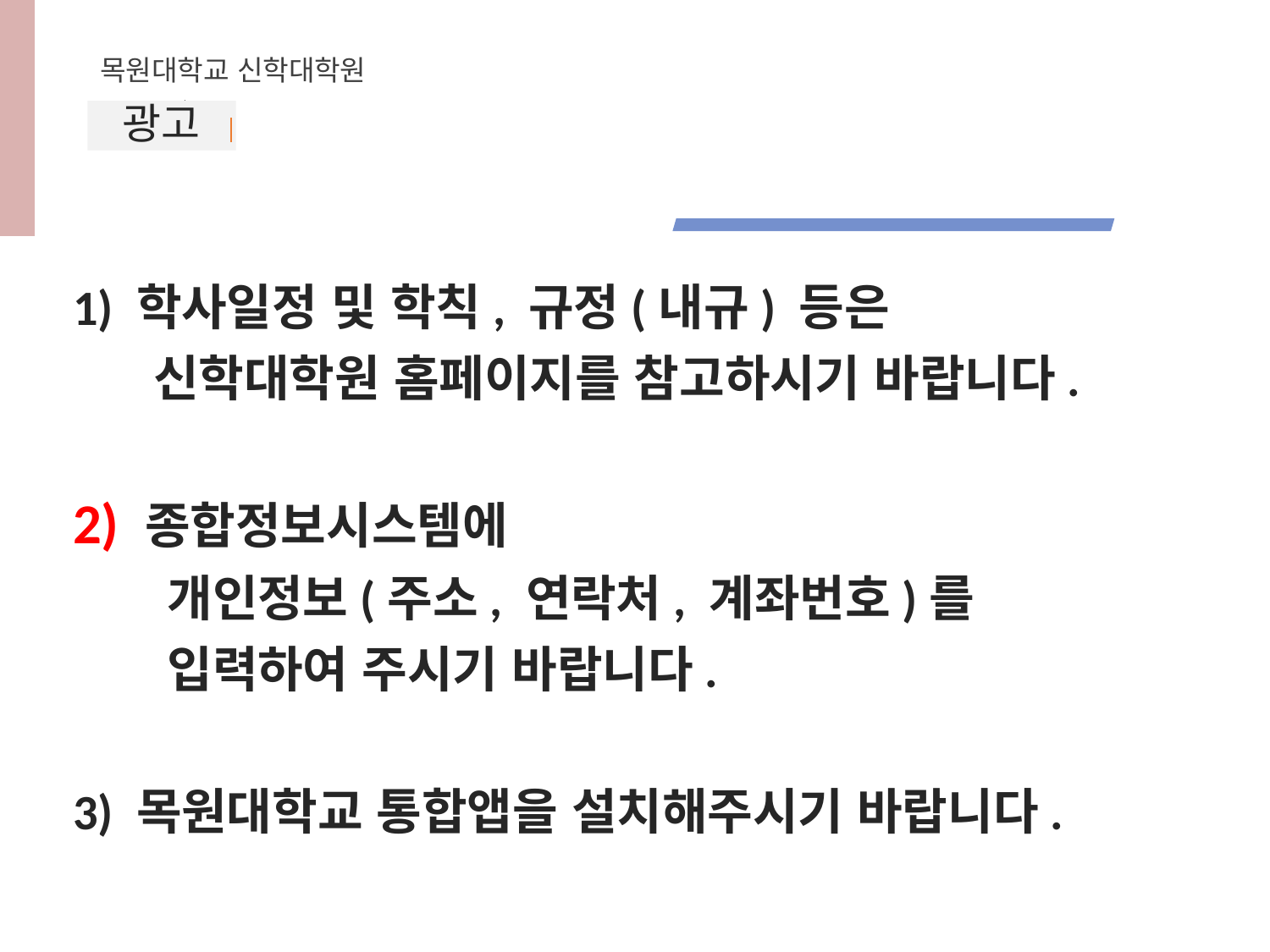

목원대학교 신학대학원
광고
1) 학사일정 및 학칙, 규정(내규) 등은
     신학대학원 홈페이지를 참고하시기 바랍니다.

2) 종합정보시스템에
      개인정보(주소, 연락처, 계좌번호)를
      입력하여 주시기 바랍니다.

3) 목원대학교 통합앱을 설치해주시기 바랍니다.